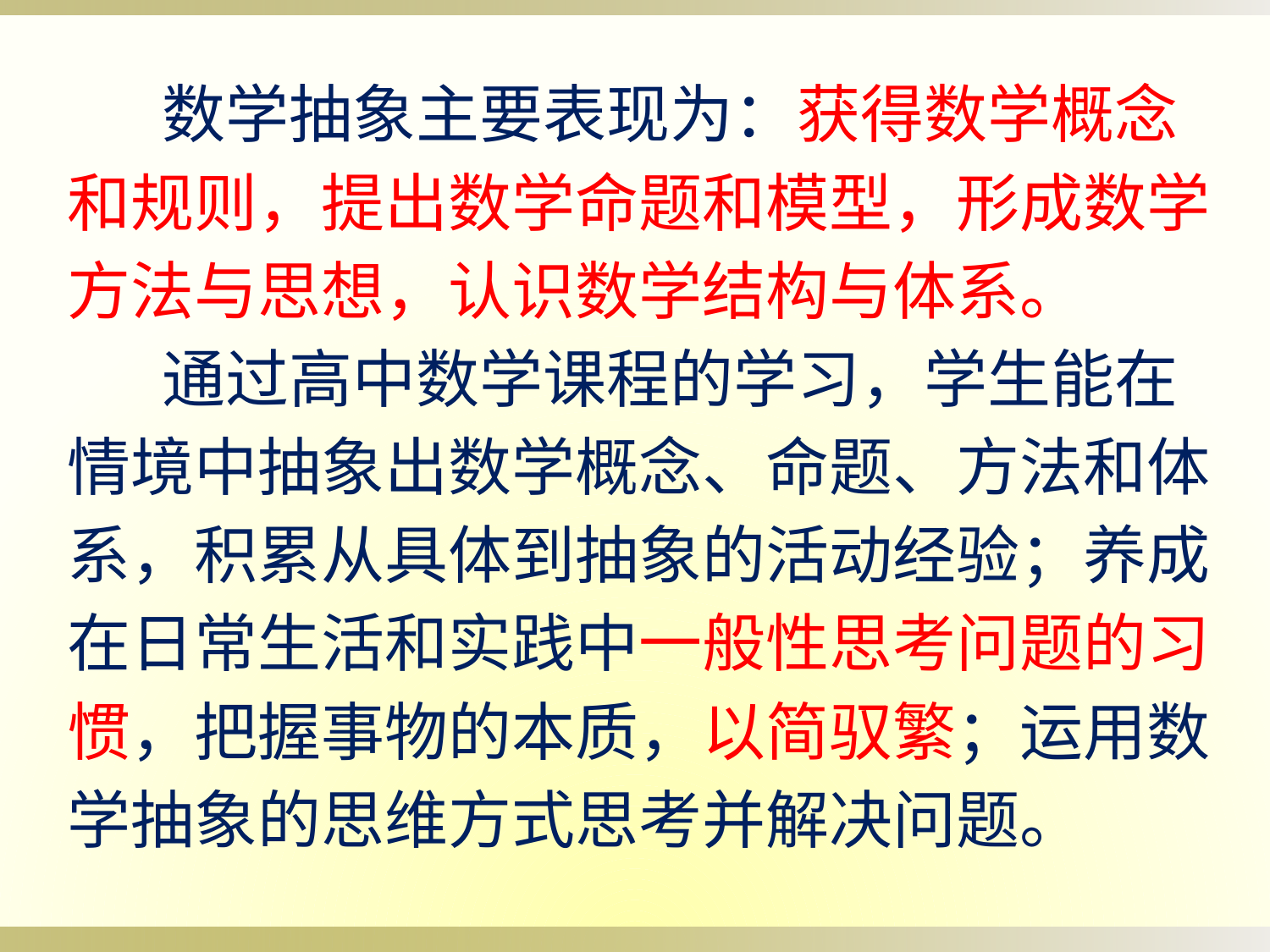

数学抽象主要表现为：获得数学概念和规则，提出数学命题和模型，形成数学方法与思想，认识数学结构与体系。
   通过高中数学课程的学习，学生能在情境中抽象出数学概念、命题、方法和体系，积累从具体到抽象的活动经验；养成在日常生活和实践中一般性思考问题的习惯，把握事物的本质，以简驭繁；运用数学抽象的思维方式思考并解决问题。